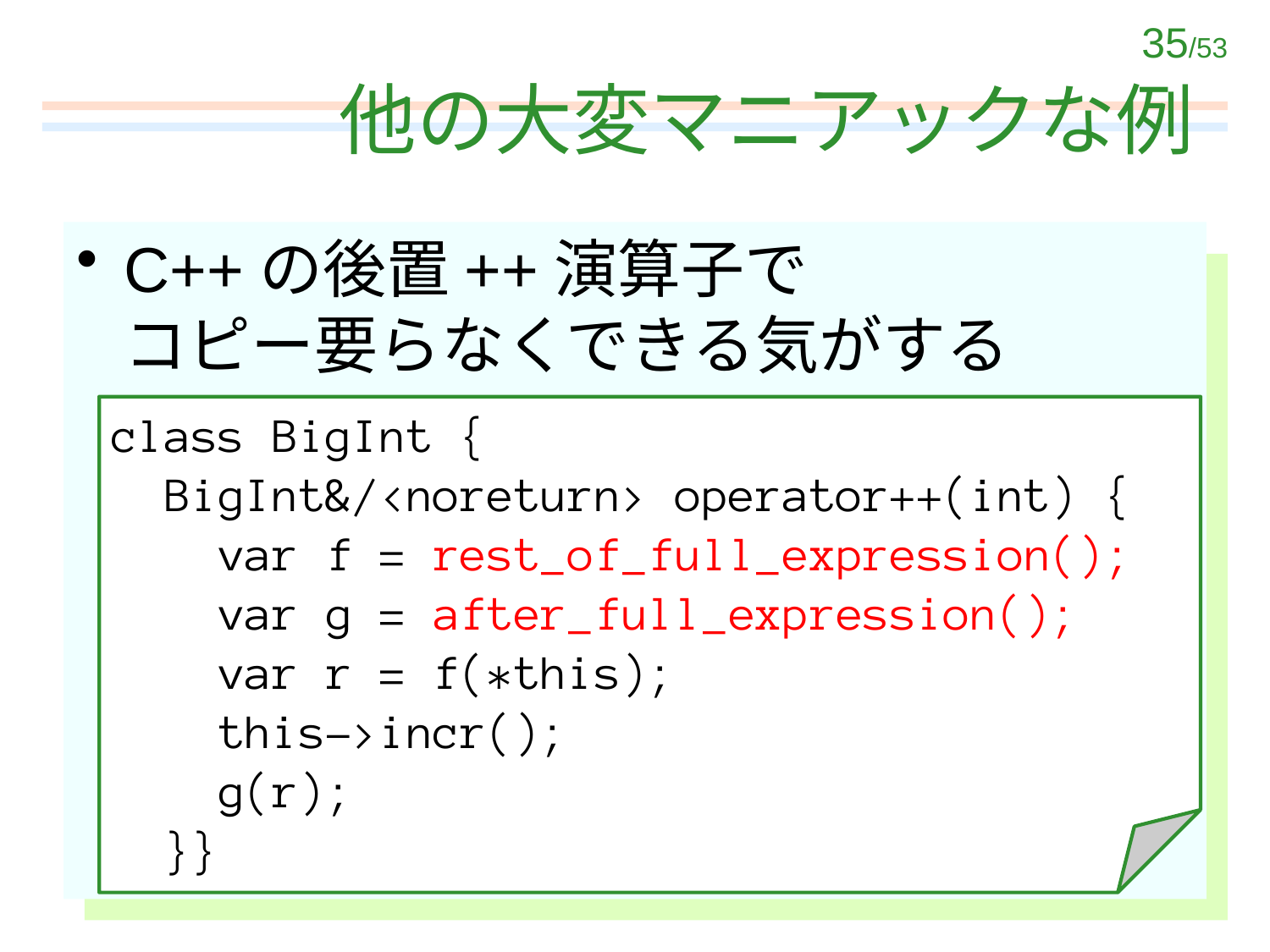

# 他の大変マニアックな例
C++の後置++演算子で
コピー要らなくできる気がする
class BigInt {
  BigInt&/<noreturn> operator++(int) {
    var f = rest_of_full_expression();
    var g = after_full_expression();
    var r = f(*this);
    this->incr();
    g(r);
  }}